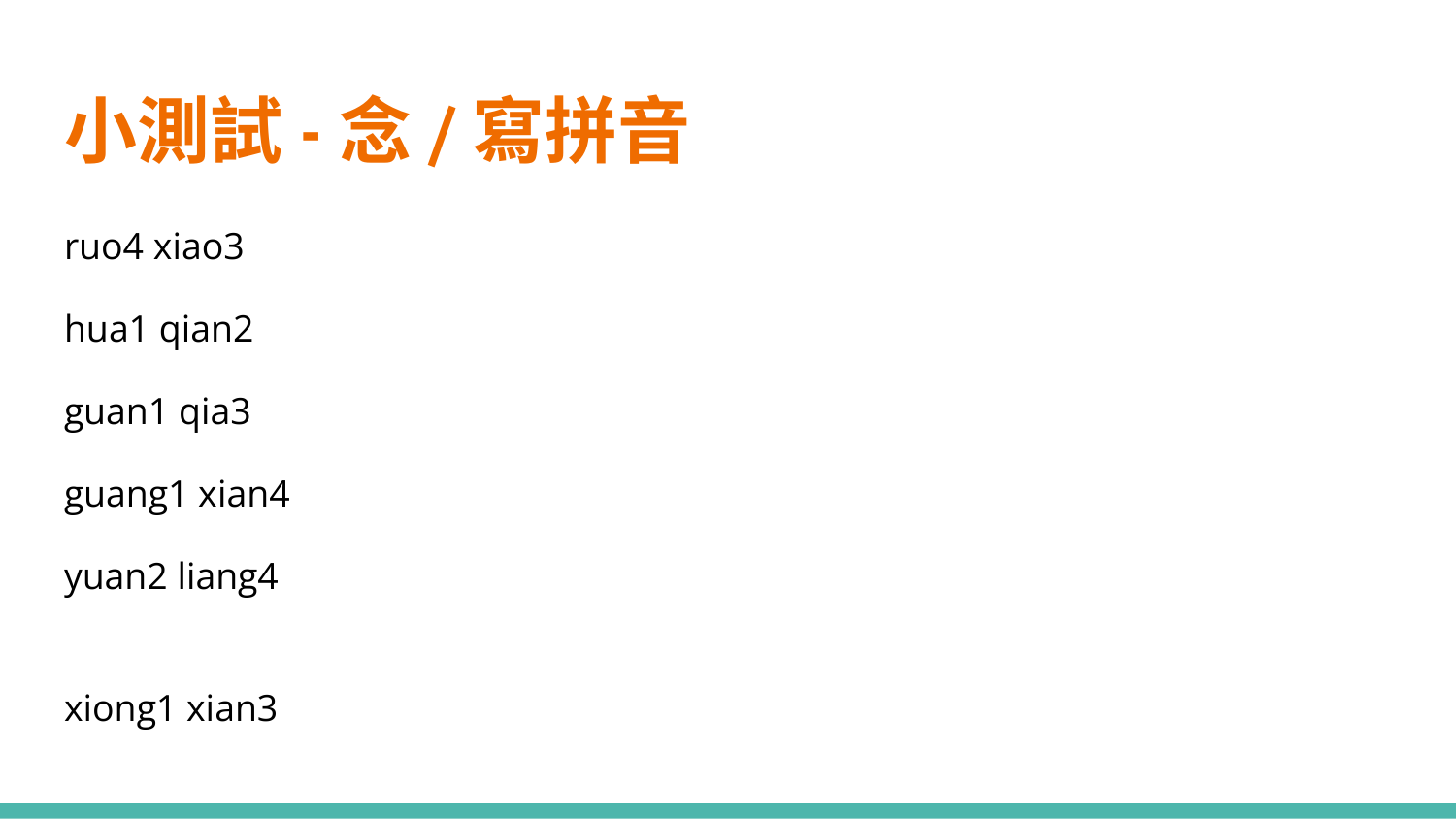

# 小測試-念/寫拼音
ruo4 xiao3	弱小
hua1 qian2	花錢
guan1 qia3	關卡
guang1 xian4	光線
yuan2 liang4		原諒
xiong1 xian3		兇險